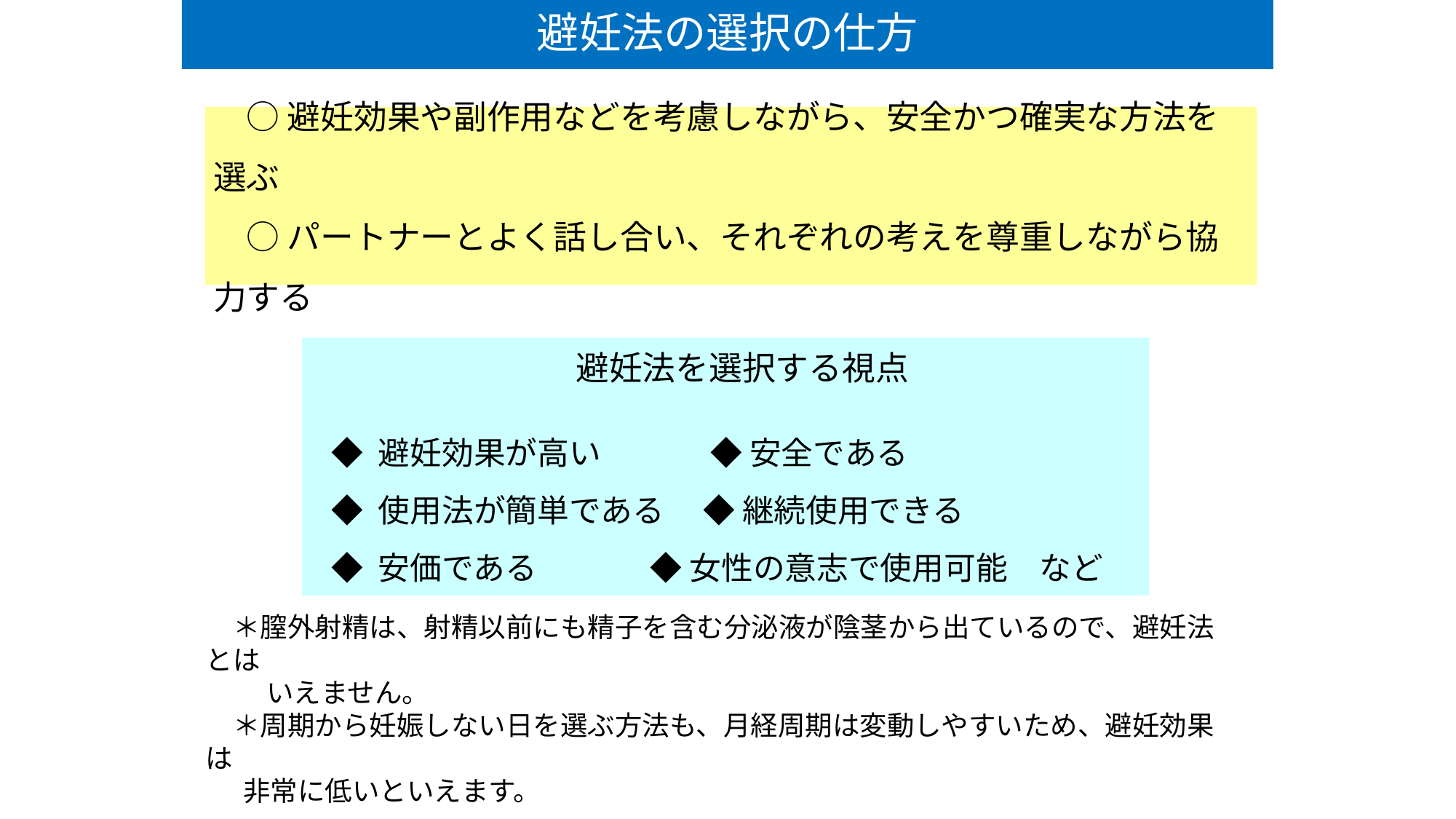

# 避妊法の選択の仕方
　○ 避妊効果や副作用などを考慮しながら、安全かつ確実な方法を選ぶ
　○ パートナーとよく話し合い、それぞれの考えを尊重しながら協力する
　避妊法を選択する視点

   ◆ 避妊効果が高い　　　  ◆ 安全である
   ◆ 使用法が簡単である　 ◆ 継続使用できる
   ◆ 安価である                ◆ 女性の意志で使用可能　など
　＊膣外射精は、射精以前にも精子を含む分泌液が陰茎から出ているので、避妊法とは
　　 いえません。
　＊周期から妊娠しない日を選ぶ方法も、月経周期は変動しやすいため、避妊効果は
     非常に低いといえます。